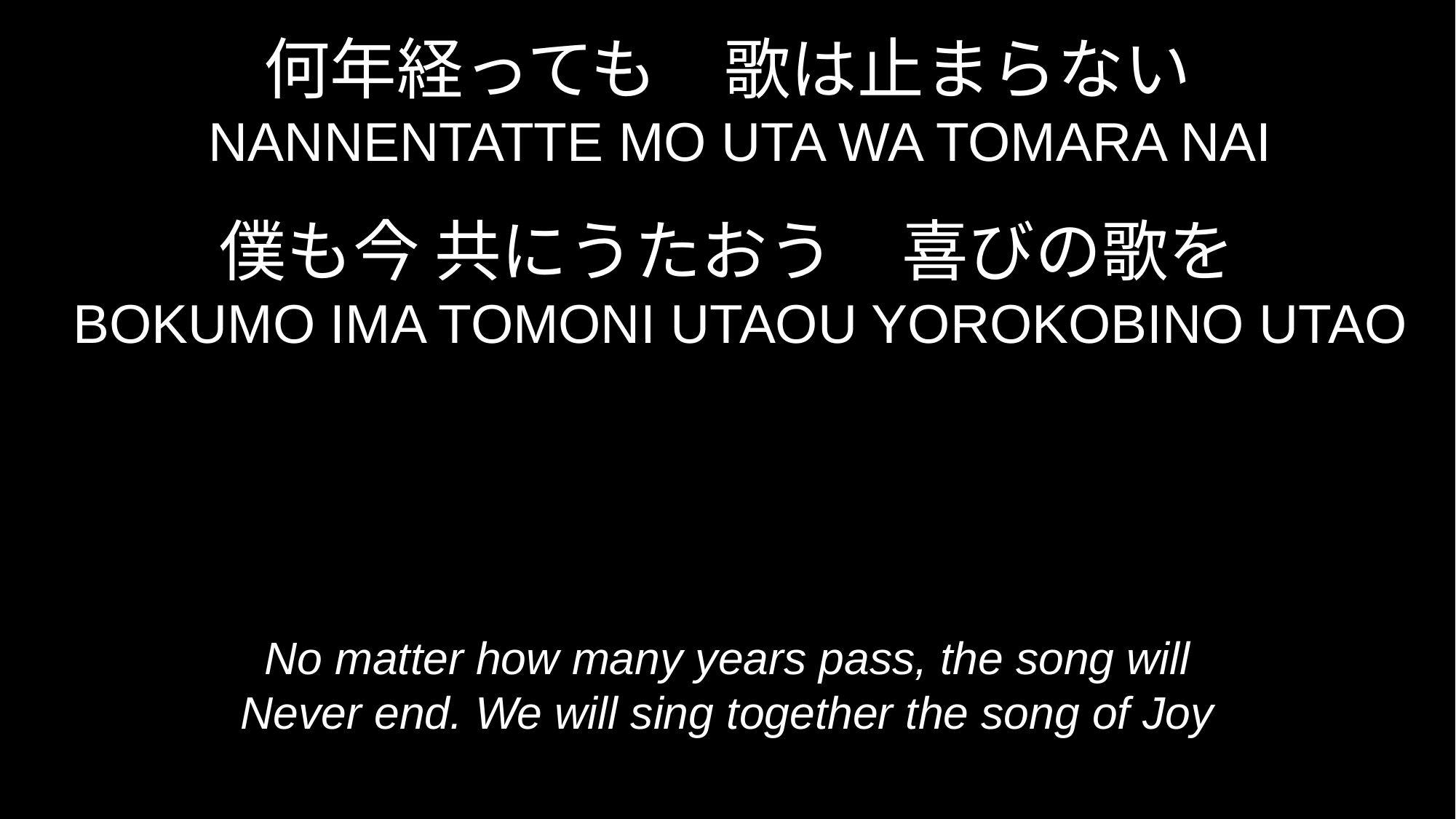

何年経っても　歌は止まらない
 NANNENTATTE MO UTA WA TOMARA NAI
僕も今 共にうたおう　喜びの歌を
 BOKUMO IMA TOMONI UTAOU YOROKOBINO UTAO
No matter how many years pass, the song will
Never end. We will sing together the song of Joy